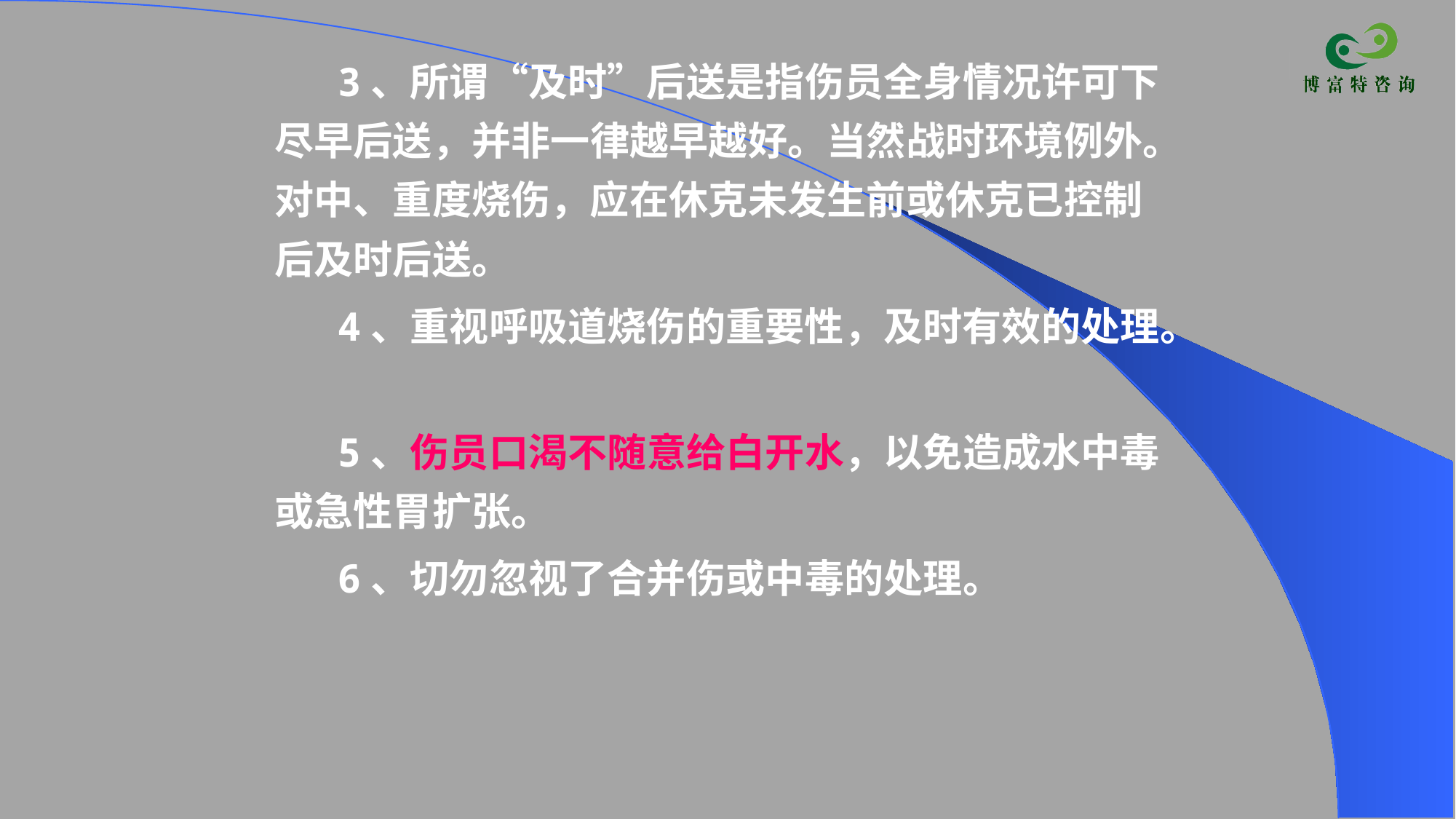

3、所谓“及时”后送是指伤员全身情况许可下尽早后送，并非一律越早越好。当然战时环境例外。对中、重度烧伤，应在休克未发生前或休克已控制后及时后送。
4、重视呼吸道烧伤的重要性，及时有效的处理。
5、伤员口渴不随意给白开水，以免造成水中毒或急性胃扩张。
6、切勿忽视了合并伤或中毒的处理。